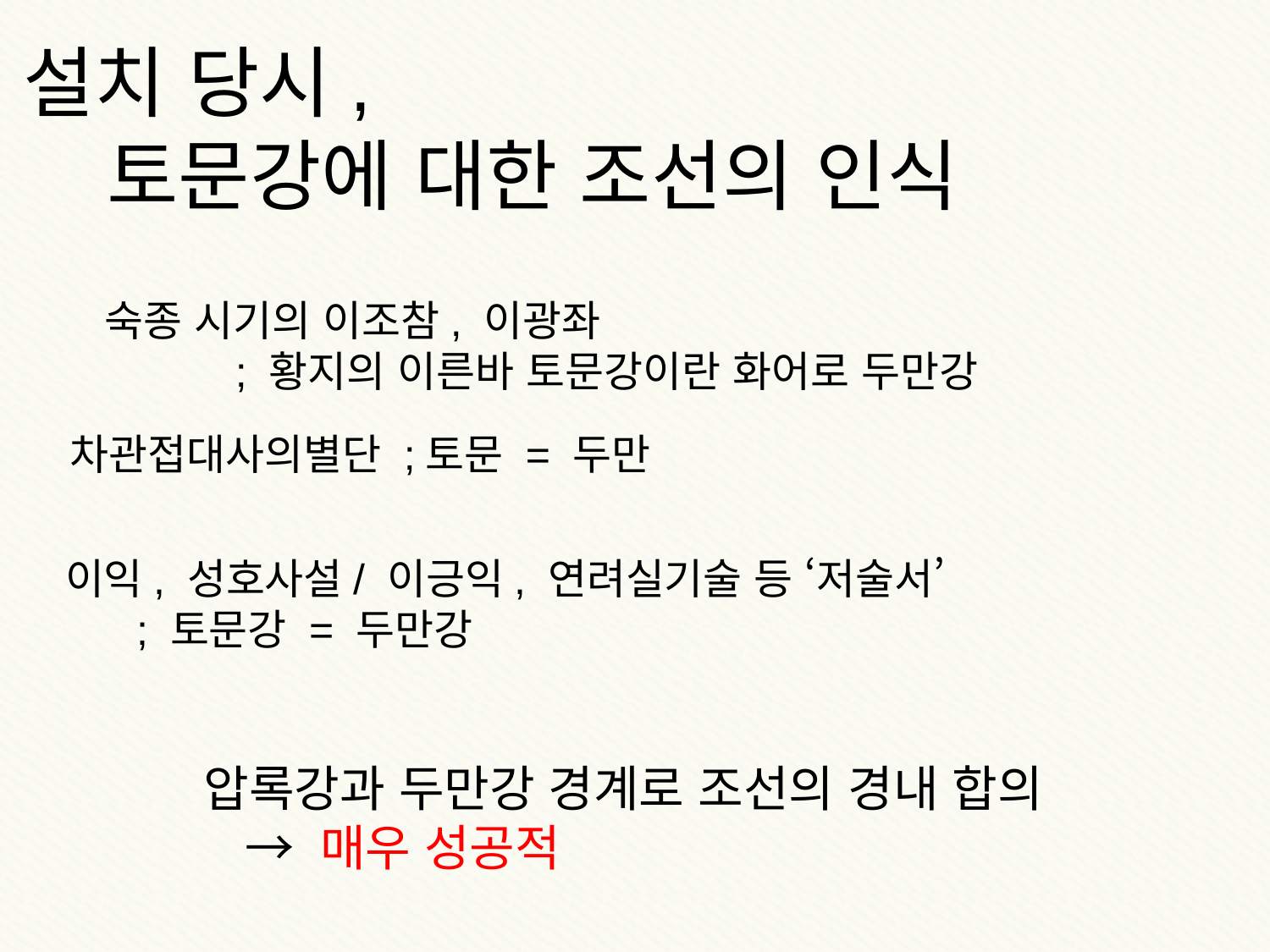

설치 당시,
   토문강에 대한 조선의 인식
숙종 시기의 이조참, 이광좌
           ; 황지의 이른바 토문강이란 화어로 두만강
차관접대사의별단 ;토문 = 두만
이익, 성호사설/ 이긍익, 연려실기술 등 ‘저술서’
      ; 토문강 = 두만강
압록강과 두만강 경계로 조선의 경내 합의
   → 매우 성공적